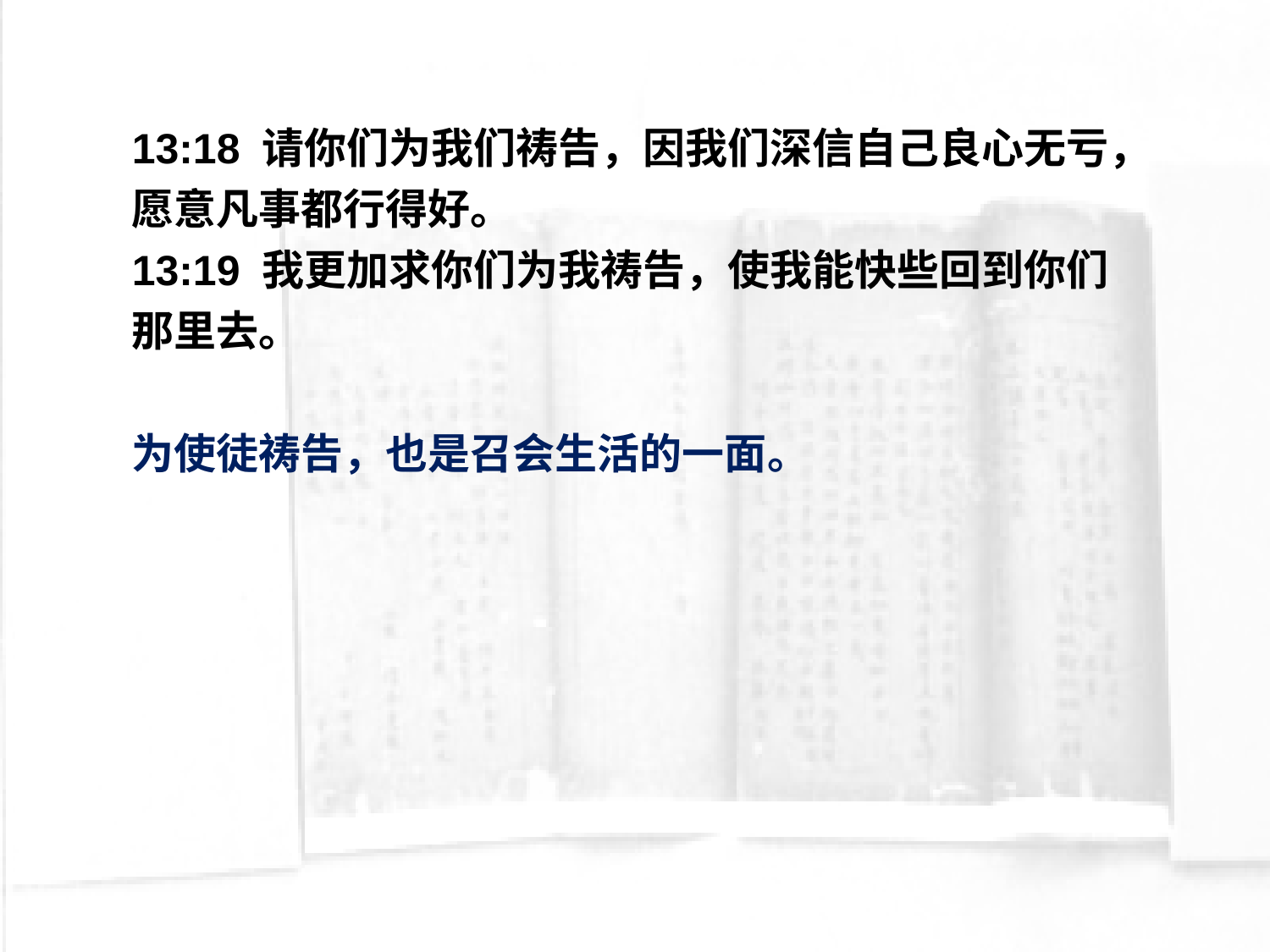

13:18 请你们为我们祷告，因我们深信自己良心无亏，愿意凡事都行得好。
13:19 我更加求你们为我祷告，使我能快些回到你们那里去。
为使徒祷告，也是召会生活的一面。